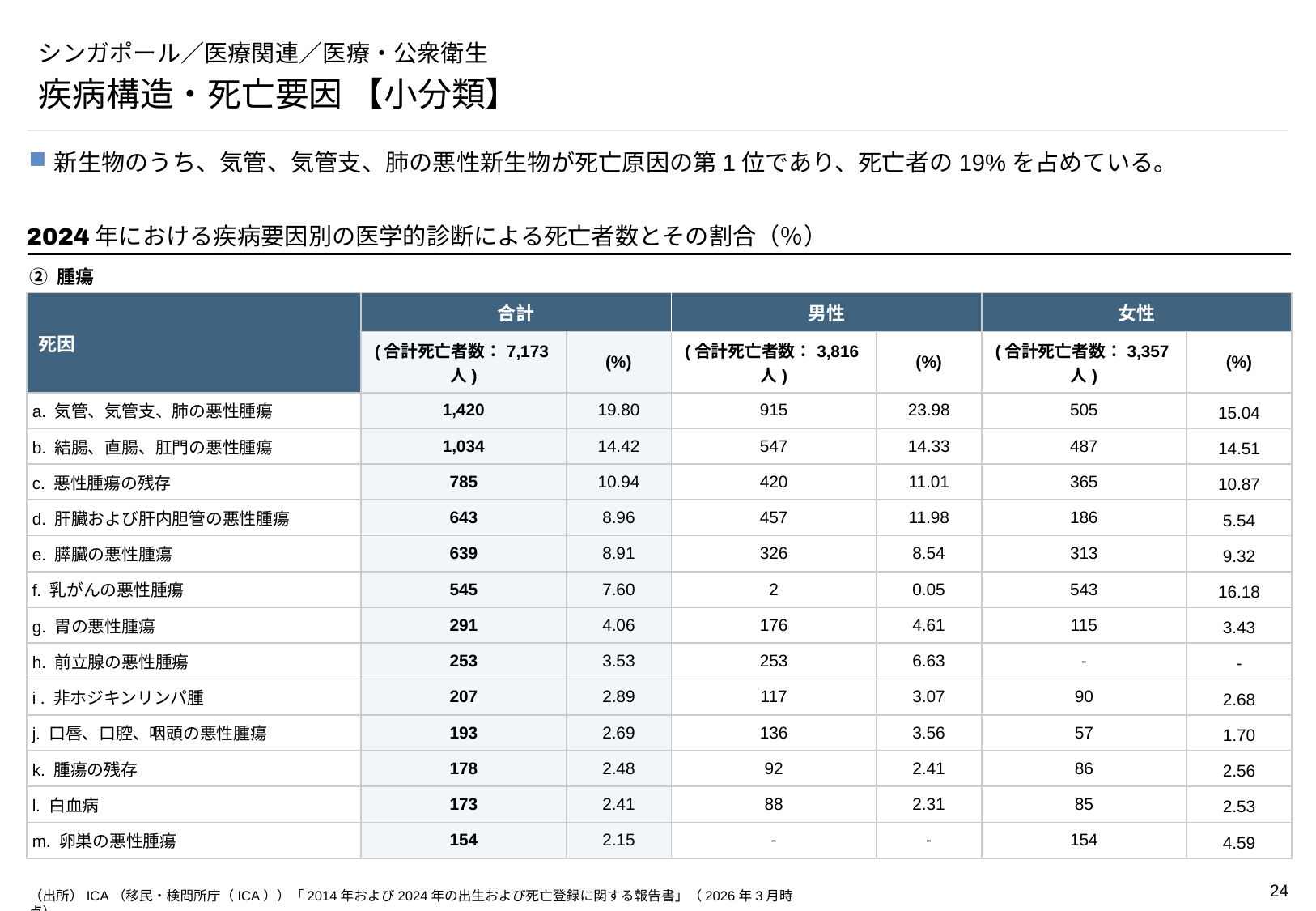

# シンガポール／医療関連／医療・公衆衛生
疾病構造・死亡要因 【小分類】
新生物のうち、気管、気管支、肺の悪性新生物が死亡原因の第1位であり、死亡者の19%を占めている。
2024年における疾病要因別の医学的診断による死亡者数とその割合（％）
② 腫瘍
| 死因 | 合計 |  | 男性 |  | 女性 |  |
| --- | --- | --- | --- | --- | --- | --- |
|  | (合計死亡者数：7,173人) | (%) | (合計死亡者数：3,816人) | (%) | (合計死亡者数：3,357人) | (%) |
| a. 気管、気管支、肺の悪性腫瘍 | 1,420 | 19.80 | 915 | 23.98 | 505 | 15.04 |
| b. 結腸、直腸、肛門の悪性腫瘍 | 1,034 | 14.42 | 547 | 14.33 | 487 | 14.51 |
| c. 悪性腫瘍の残存 | 785 | 10.94 | 420 | 11.01 | 365 | 10.87 |
| d. 肝臓および肝内胆管の悪性腫瘍 | 643 | 8.96 | 457 | 11.98 | 186 | 5.54 |
| e. 膵臓の悪性腫瘍 | 639 | 8.91 | 326 | 8.54 | 313 | 9.32 |
| f. 乳がんの悪性腫瘍 | 545 | 7.60 | 2 | 0.05 | 543 | 16.18 |
| g. 胃の悪性腫瘍 | 291 | 4.06 | 176 | 4.61 | 115 | 3.43 |
| h. 前立腺の悪性腫瘍 | 253 | 3.53 | 253 | 6.63 | - | - |
| i . 非ホジキンリンパ腫 | 207 | 2.89 | 117 | 3.07 | 90 | 2.68 |
| j. 口唇、口腔、咽頭の悪性腫瘍 | 193 | 2.69 | 136 | 3.56 | 57 | 1.70 |
| k. 腫瘍の残存 | 178 | 2.48 | 92 | 2.41 | 86 | 2.56 |
| l. 白血病 | 173 | 2.41 | 88 | 2.31 | 85 | 2.53 |
| m. 卵巣の悪性腫瘍 | 154 | 2.15 | - | - | 154 | 4.59 |
（出所）ICA（移民・検問所庁（ICA））「2014年および2024年の出生および死亡登録に関する報告書」（2026年3月時点）